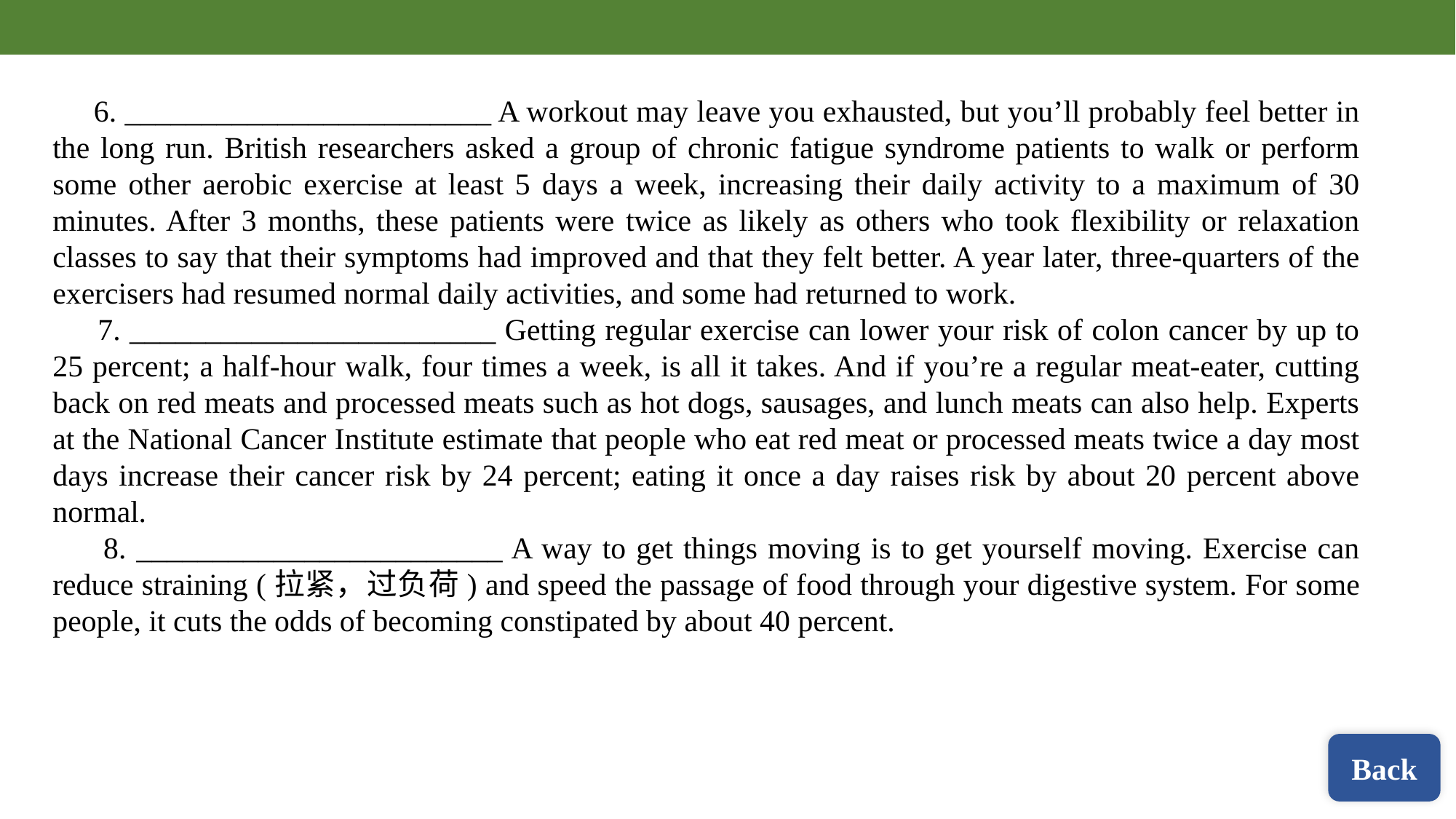

6. ________________________ A workout may leave you exhausted, but you’ll probably feel better in the long run. British researchers asked a group of chronic fatigue syndrome patients to walk or perform some other aerobic exercise at least 5 days a week, increasing their daily activity to a maximum of 30 minutes. After 3 months, these patients were twice as likely as others who took flexibility or relaxation classes to say that their symptoms had improved and that they felt better. A year later, three-quarters of the exercisers had resumed normal daily activities, and some had returned to work.
     7. ________________________ Getting regular exercise can lower your risk of colon cancer by up to 25 percent; a half-hour walk, four times a week, is all it takes. And if you’re a regular meat-eater, cutting back on red meats and processed meats such as hot dogs, sausages, and lunch meats can also help. Experts at the National Cancer Institute estimate that people who eat red meat or processed meats twice a day most days increase their cancer risk by 24 percent; eating it once a day raises risk by about 20 percent above normal.
     8. ________________________ A way to get things moving is to get yourself moving. Exercise can reduce straining (拉紧，过负荷) and speed the passage of food through your digestive system. For some people, it cuts the odds of becoming constipated by about 40 percent.
Back